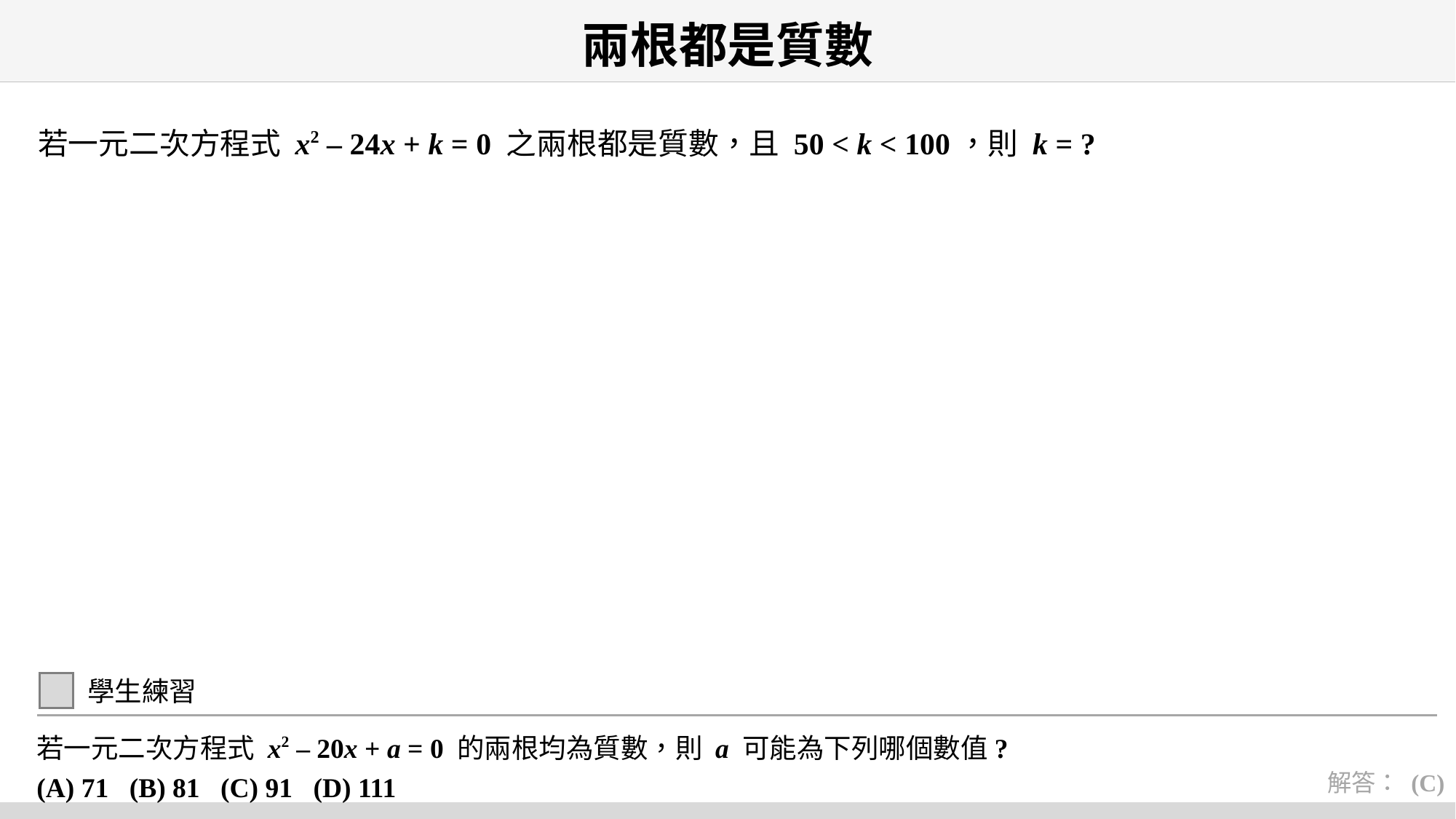

# 兩根都是質數
若一元二次方程式 x2 – 24x + k = 0 之兩根都是質數，且 50 < k < 100，則 k = ?
學生練習

若一元二次方程式 x2 – 20x + a = 0 的兩根均為質數，則 a 可能為下列哪個數值?
(A) 71   (B) 81   (C) 91   (D) 111
解答： (C)